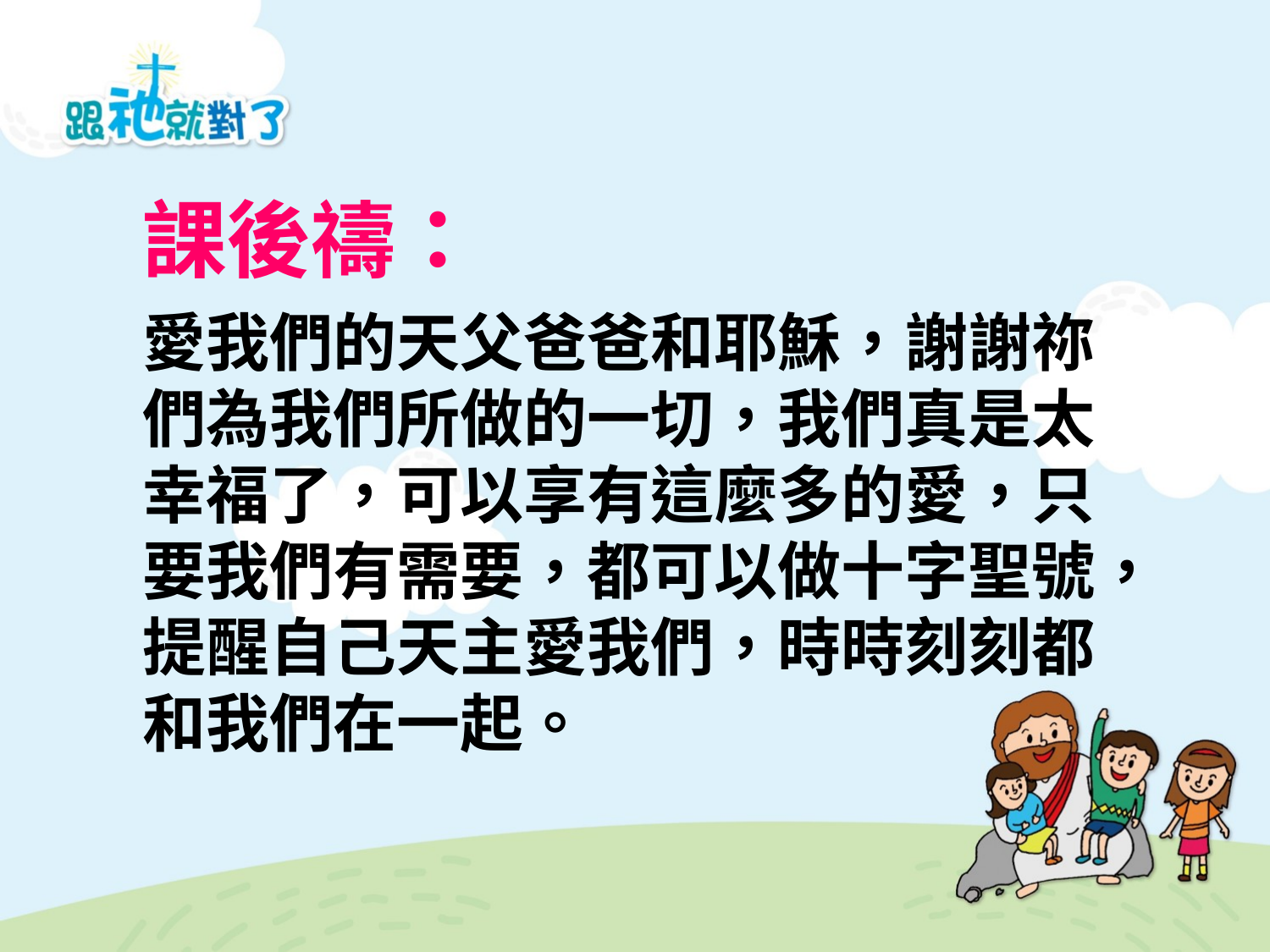

課後禱：
愛我們的天父爸爸和耶穌，謝謝祢們為我們所做的一切，我們真是太幸福了，可以享有這麼多的愛，只要我們有需要，都可以做十字聖號，提醒自己天主愛我們，時時刻刻都和我們在一起。